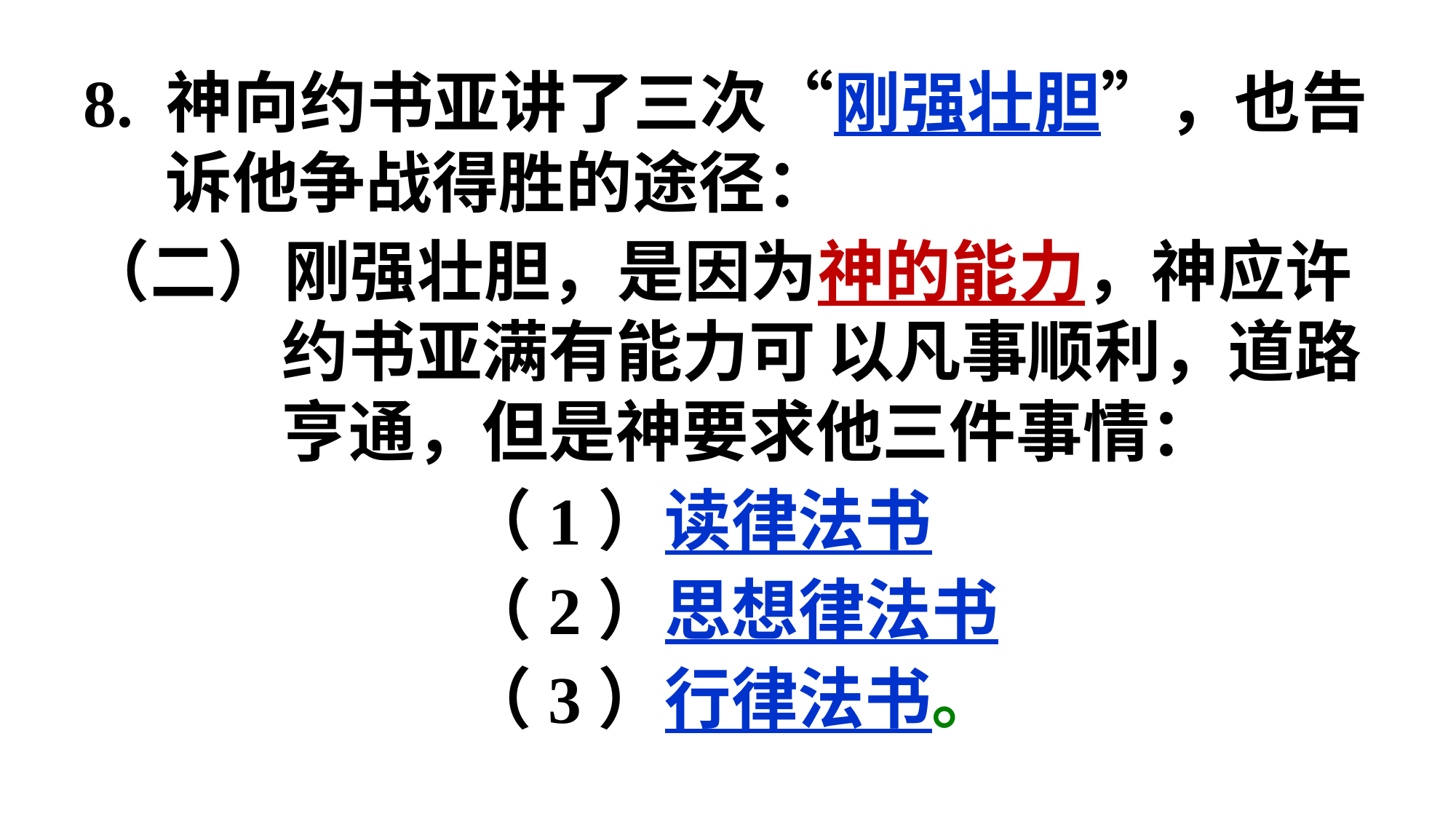

8. 神向约书亚讲了三次“刚强壮胆”，也告诉他争战得胜的途径：
（二）刚强壮胆，是因为神的能力，神应许约书亚满有能力可	以凡事顺利，道路亨通，但是神要求他三件事情：
（1）读律法书
（2）思想律法书
（3）行律法书。